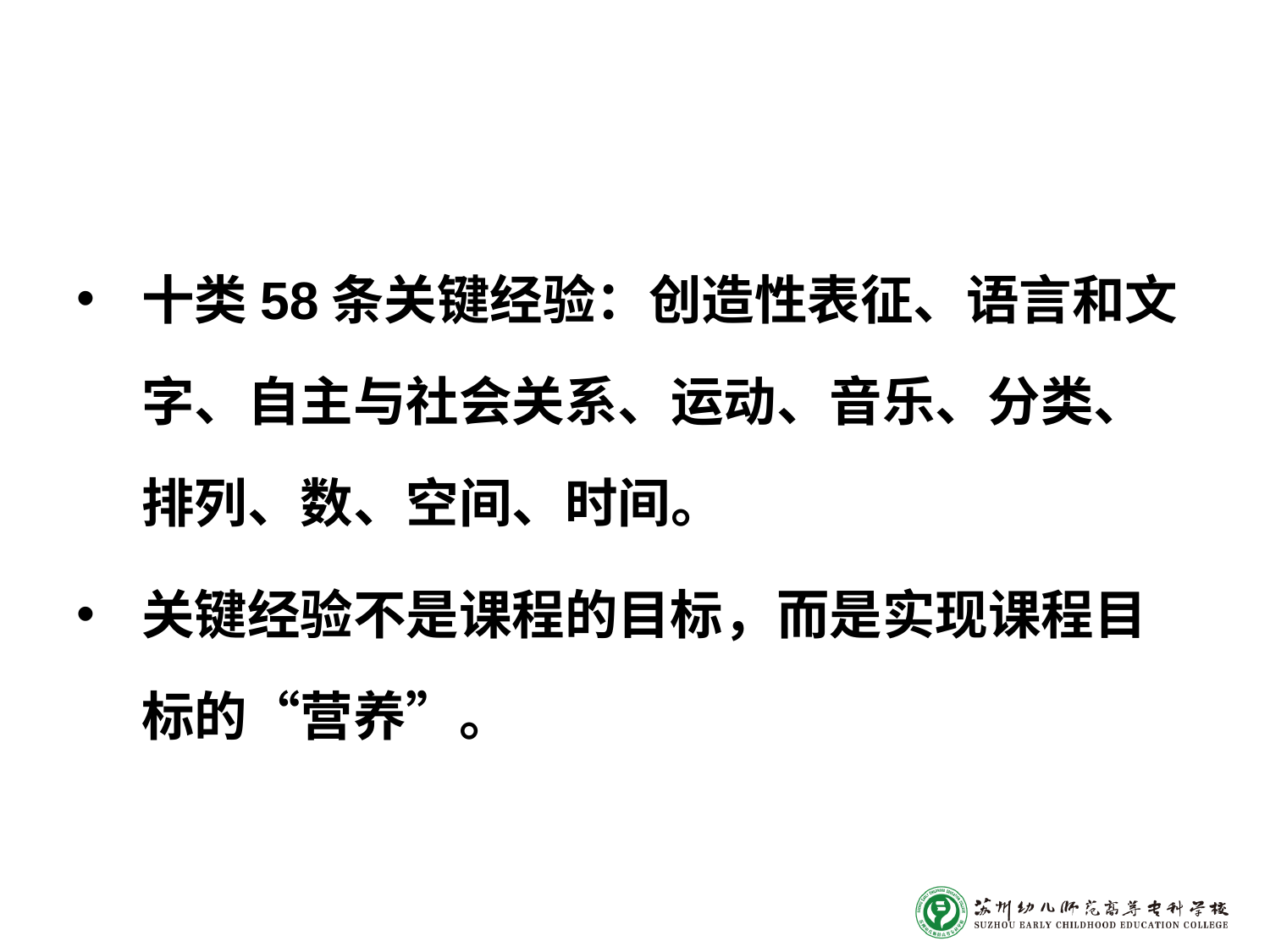

十类58条关键经验：创造性表征、语言和文字、自主与社会关系、运动、音乐、分类、排列、数、空间、时间。
关键经验不是课程的目标，而是实现课程目标的“营养”。